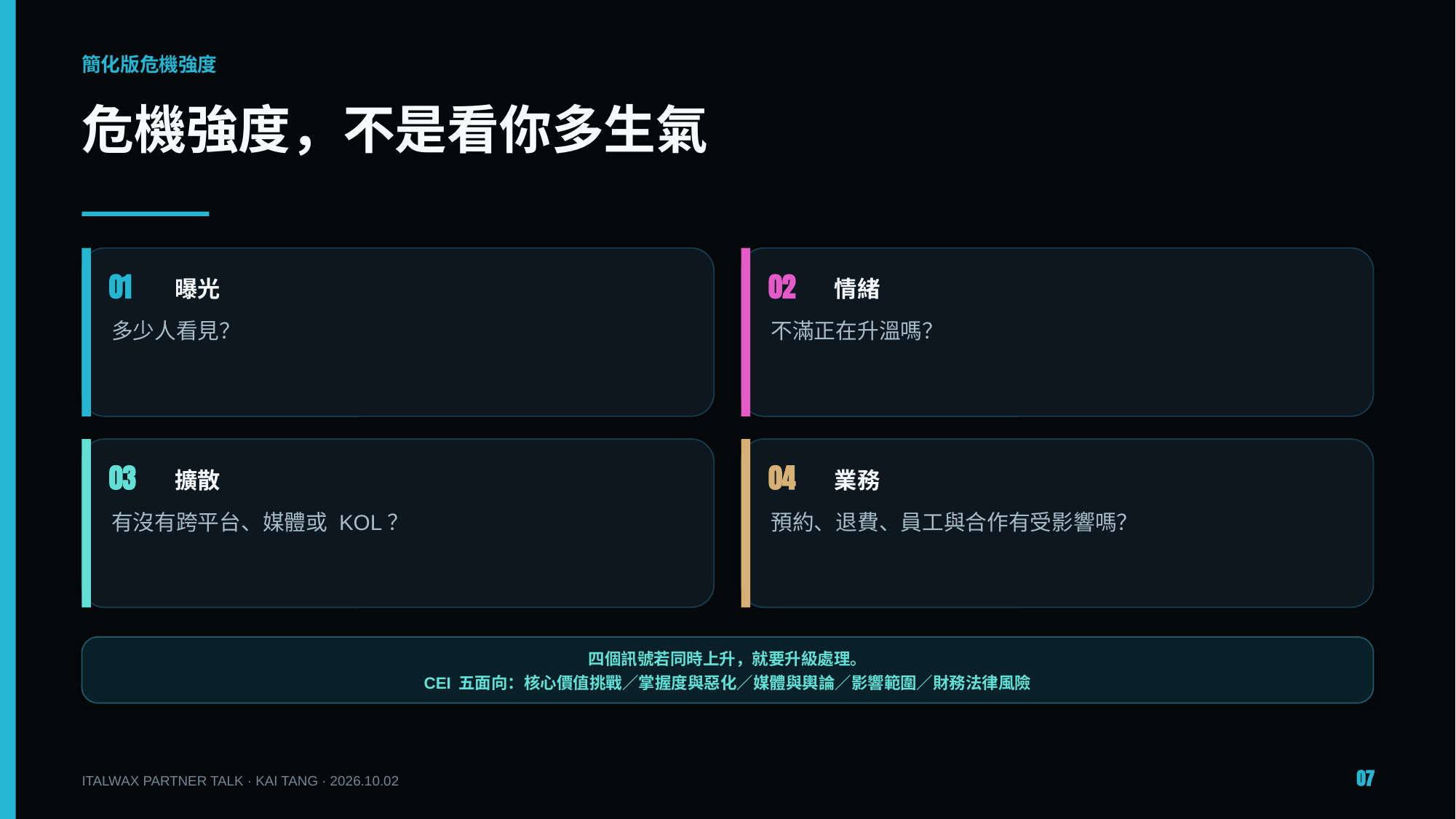

簡化版危機強度
危機強度，不是看你多生氣

01
曝光
02
情緒
多少人看見？
不滿正在升溫嗎？

03
擴散
04
業務
有沒有跨平台、媒體或 KOL？
預約、退費、員工與合作有受影響嗎？

四個訊號若同時上升，就要升級處理。
CEI 五面向：核心價值挑戰／掌握度與惡化／媒體與輿論／影響範圍／財務法律風險
07
ITALWAX PARTNER TALK · KAI TANG · 2026.10.02